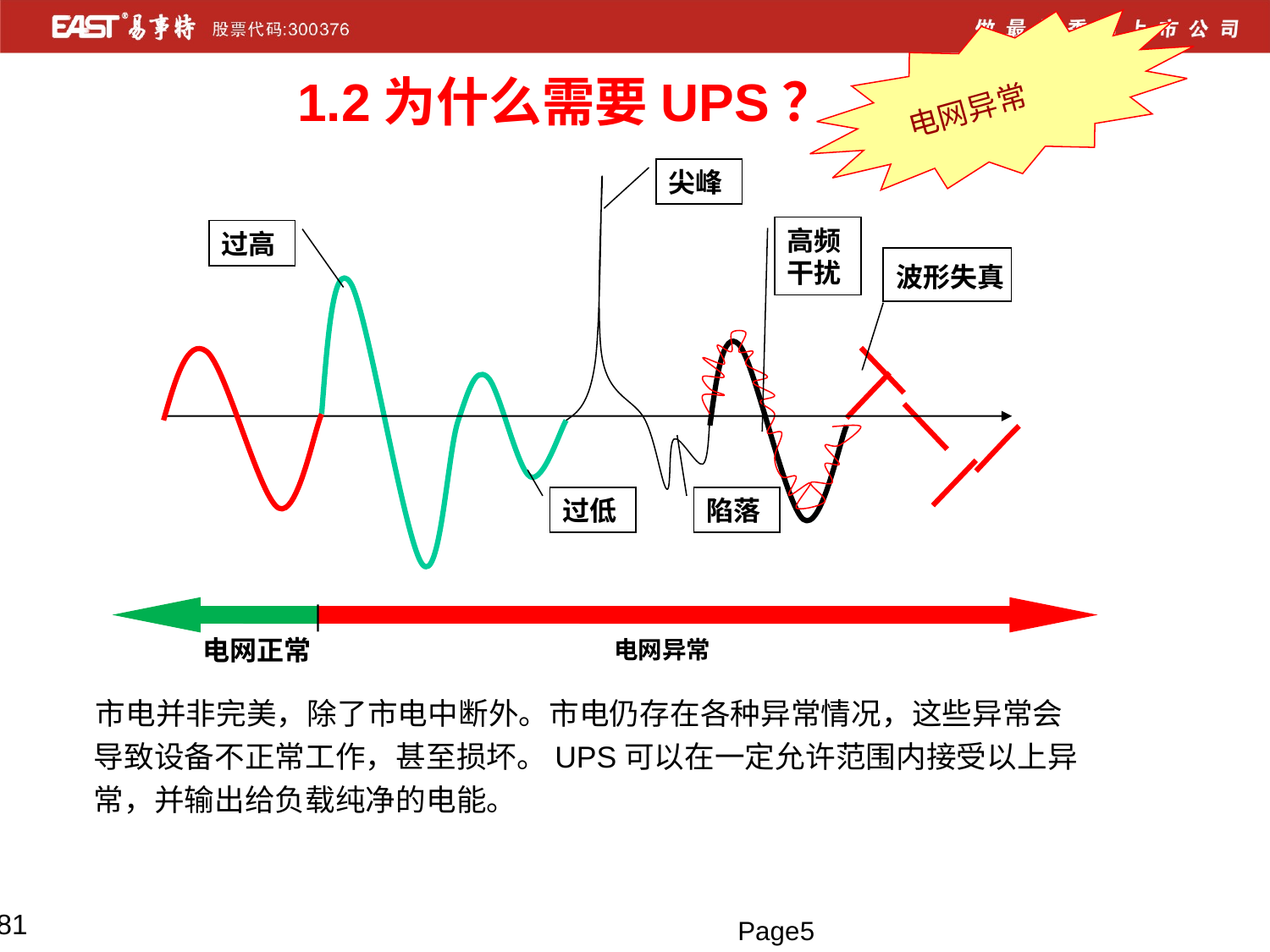

电网异常
1.2为什么需要UPS？
尖峰

高频干扰
过高

波形失真

过低
陷落

电网正常
电网异常
市电并非完美，除了市电中断外。市电仍存在各种异常情况，这些异常会导致设备不正常工作，甚至损坏。UPS可以在一定允许范围内接受以上异常，并输出给负载纯净的电能。
# Page5